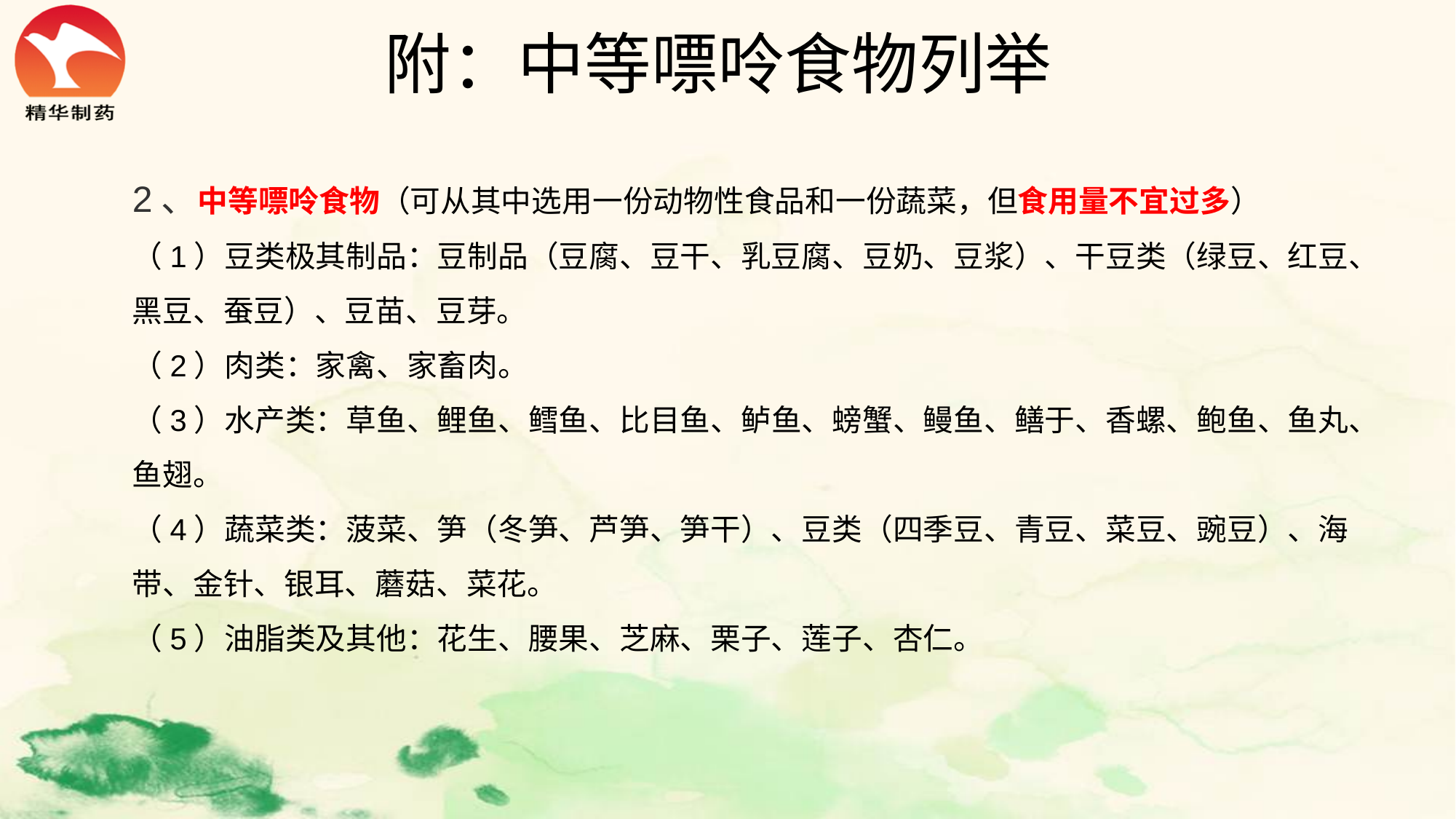

# 附：中等嘌呤食物列举
2、中等嘌呤食物（可从其中选用一份动物性食品和一份蔬菜，但食用量不宜过多）
（1）豆类极其制品：豆制品（豆腐、豆干、乳豆腐、豆奶、豆浆）、干豆类（绿豆、红豆、黑豆、蚕豆）、豆苗、豆芽。
（2）肉类：家禽、家畜肉。
（3）水产类：草鱼、鲤鱼、鳕鱼、比目鱼、鲈鱼、螃蟹、鳗鱼、鳝于、香螺、鲍鱼、鱼丸、鱼翅。
（4）蔬菜类：菠菜、笋（冬笋、芦笋、笋干）、豆类（四季豆、青豆、菜豆、豌豆）、海带、金针、银耳、蘑菇、菜花。
（5）油脂类及其他：花生、腰果、芝麻、栗子、莲子、杏仁。